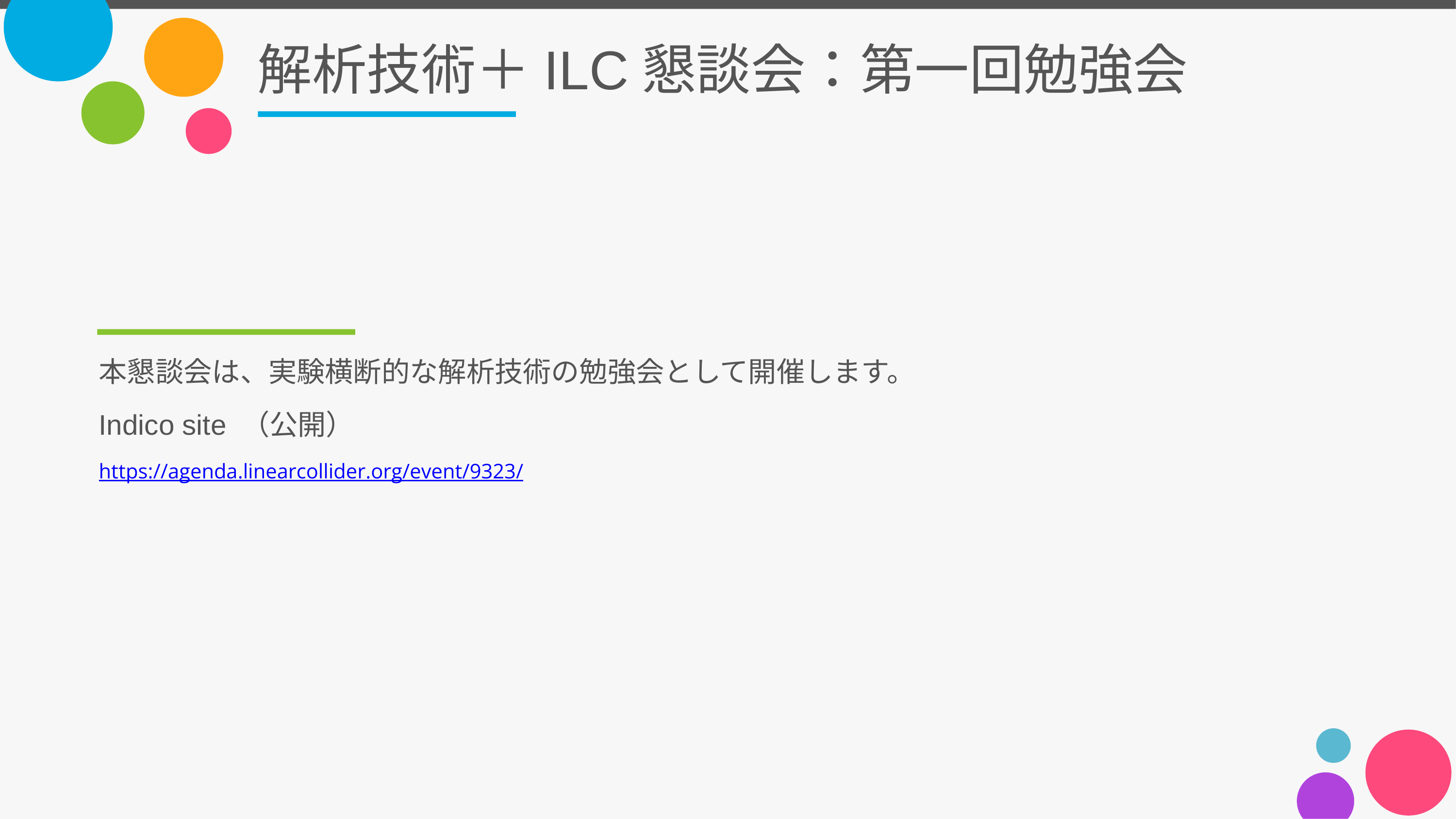

# 解析技術＋ILC懇談会：第一回勉強会

本懇談会は、実験横断的な解析技術の勉強会として開催します。
Indico site （公開）
https://agenda.linearcollider.org/event/9323/